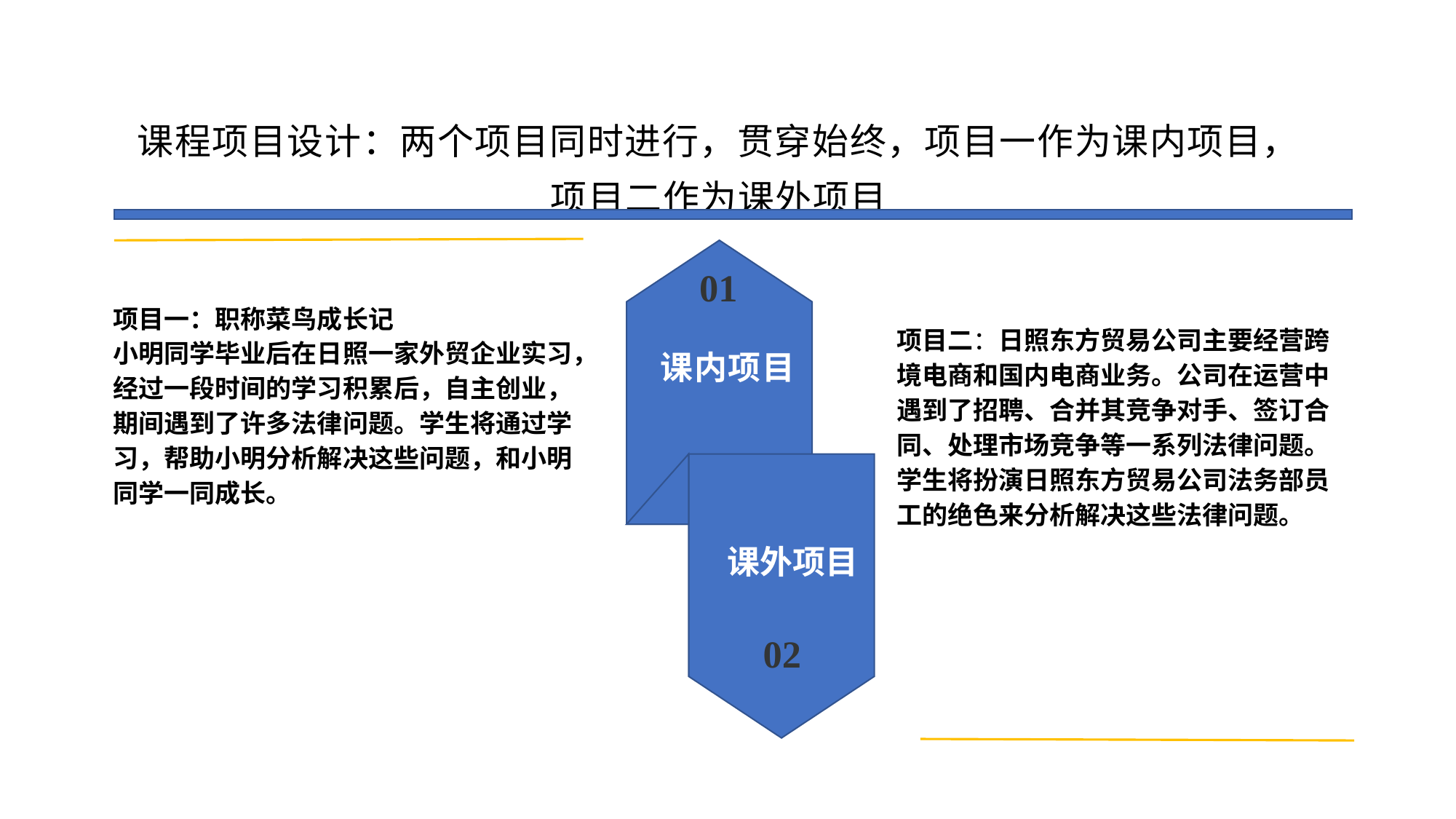

课程项目设计：两个项目同时进行，贯穿始终，项目一作为课内项目，项目二作为课外项目

项目一：职称菜鸟成长记
小明同学毕业后在日照一家外贸企业实习，经过一段时间的学习积累后，自主创业，期间遇到了许多法律问题。学生将通过学习，帮助小明分析解决这些问题，和小明同学一同成长。
项目二：日照东方贸易公司主要经营跨境电商和国内电商业务。公司在运营中遇到了招聘、合并其竞争对手、签订合同、处理市场竞争等一系列法律问题。学生将扮演日照东方贸易公司法务部员工的绝色来分析解决这些法律问题。

01
课内项目
课外项目
02